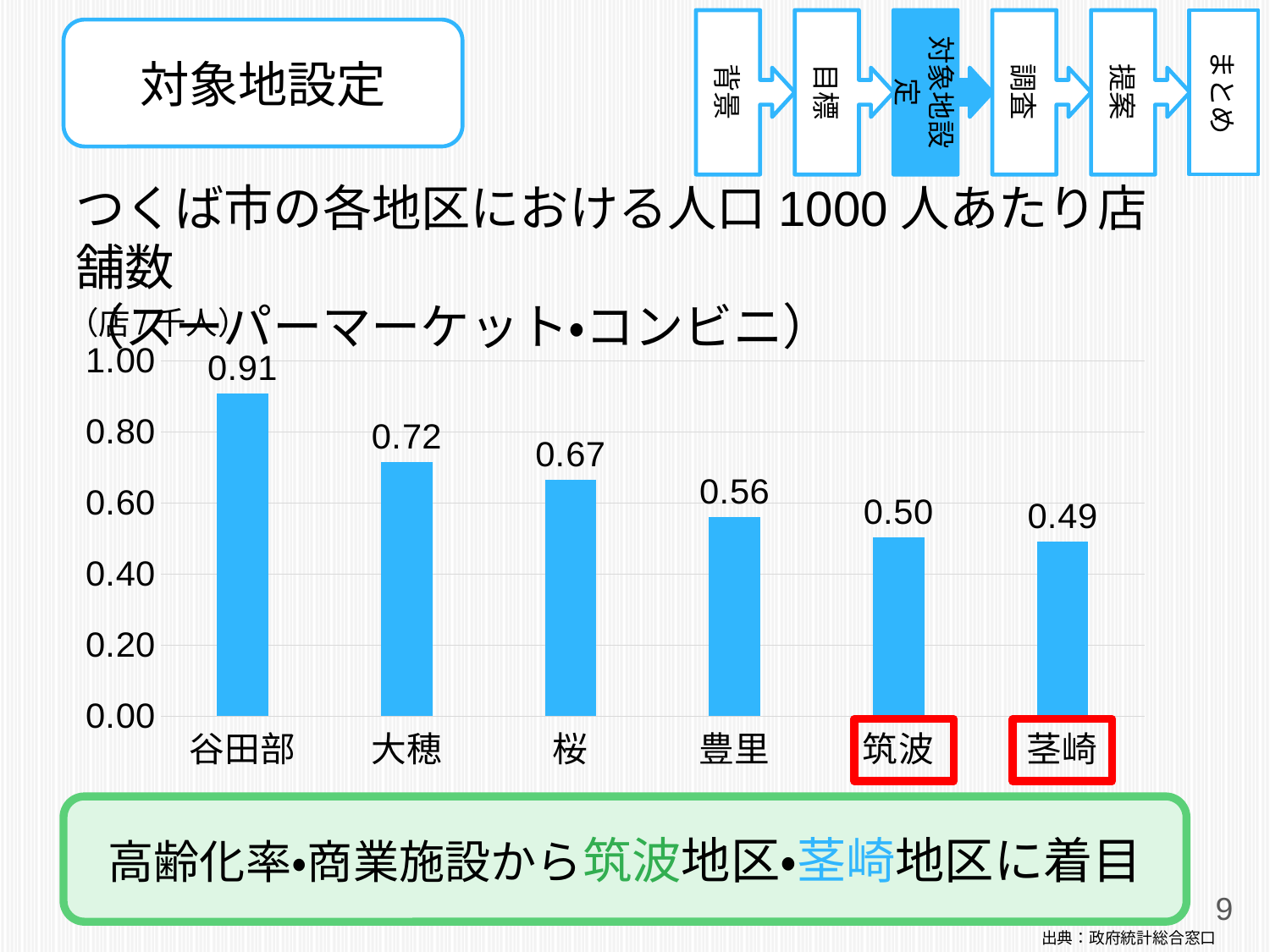

背景
目標
対象地設定
調査
提案
まとめ
対象地設定
つくば市の各地区における人口1000人あたり店舗数
（スーパーマーケット・コンビニ）
（店/千人）

### Chart

| Category | 1人当たり店舗数 |
|---|---|
| 谷田部 | 0.909400932 |
| 大穂 | 0.716589036 |
| 桜 | 0.665766982 |
| 豊里 | 0.560677797 |
| 筑波 | 0.504108484 |
| 茎崎 | 0.491480996 |
高齢化率・商業施設から筑波地区・茎崎地区に着目
9
出典：政府統計総合窓口